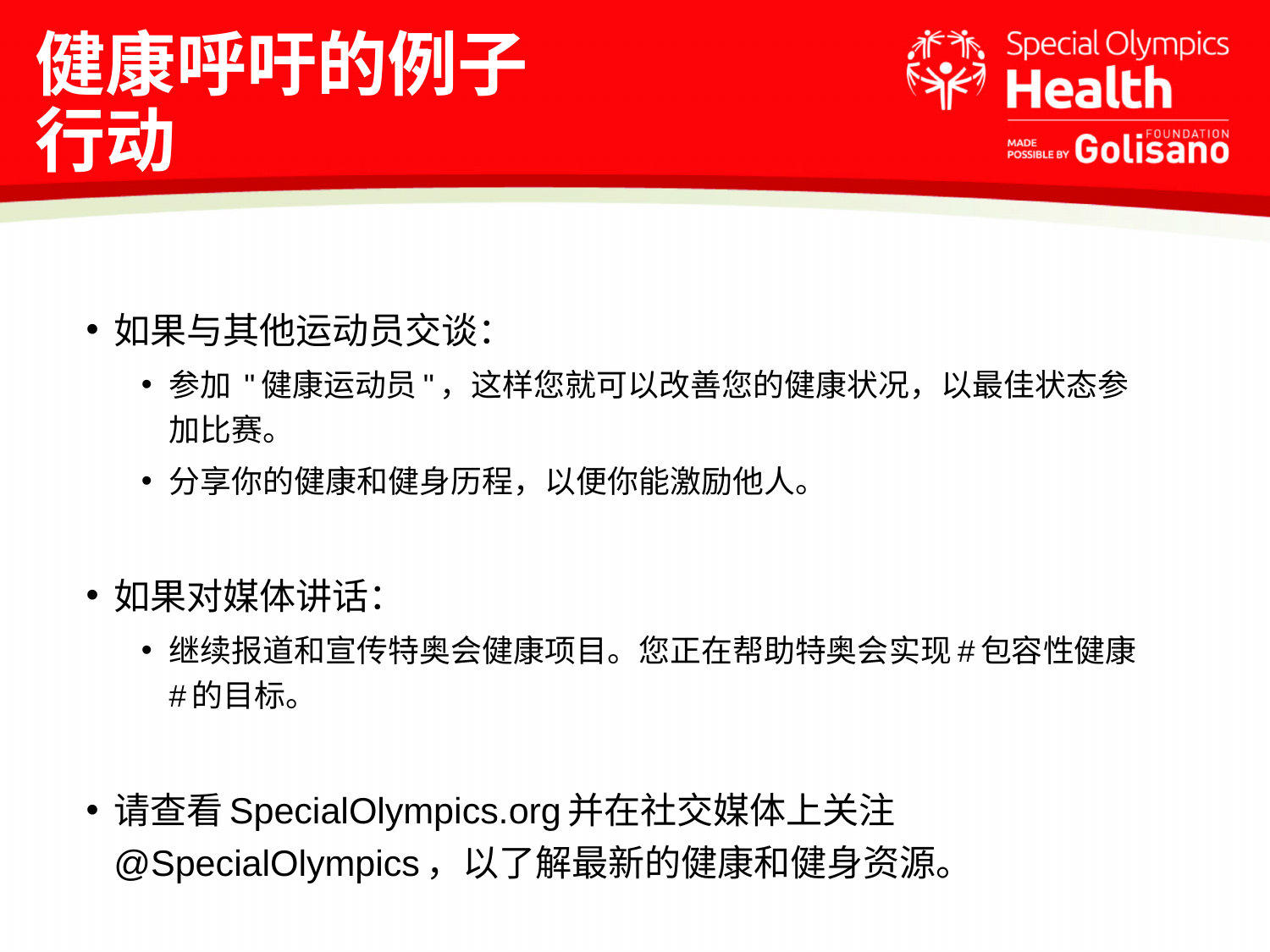

# 健康呼吁的例子 行动
如果与其他运动员交谈：
参加 "健康运动员"，这样您就可以改善您的健康状况，以最佳状态参加比赛。
分享你的健康和健身历程，以便你能激励他人。

如果对媒体讲话：
继续报道和宣传特奥会健康项目。您正在帮助特奥会实现#包容性健康#的目标。

请查看SpecialOlympics.org并在社交媒体上关注@SpecialOlympics，以了解最新的健康和健身资源。